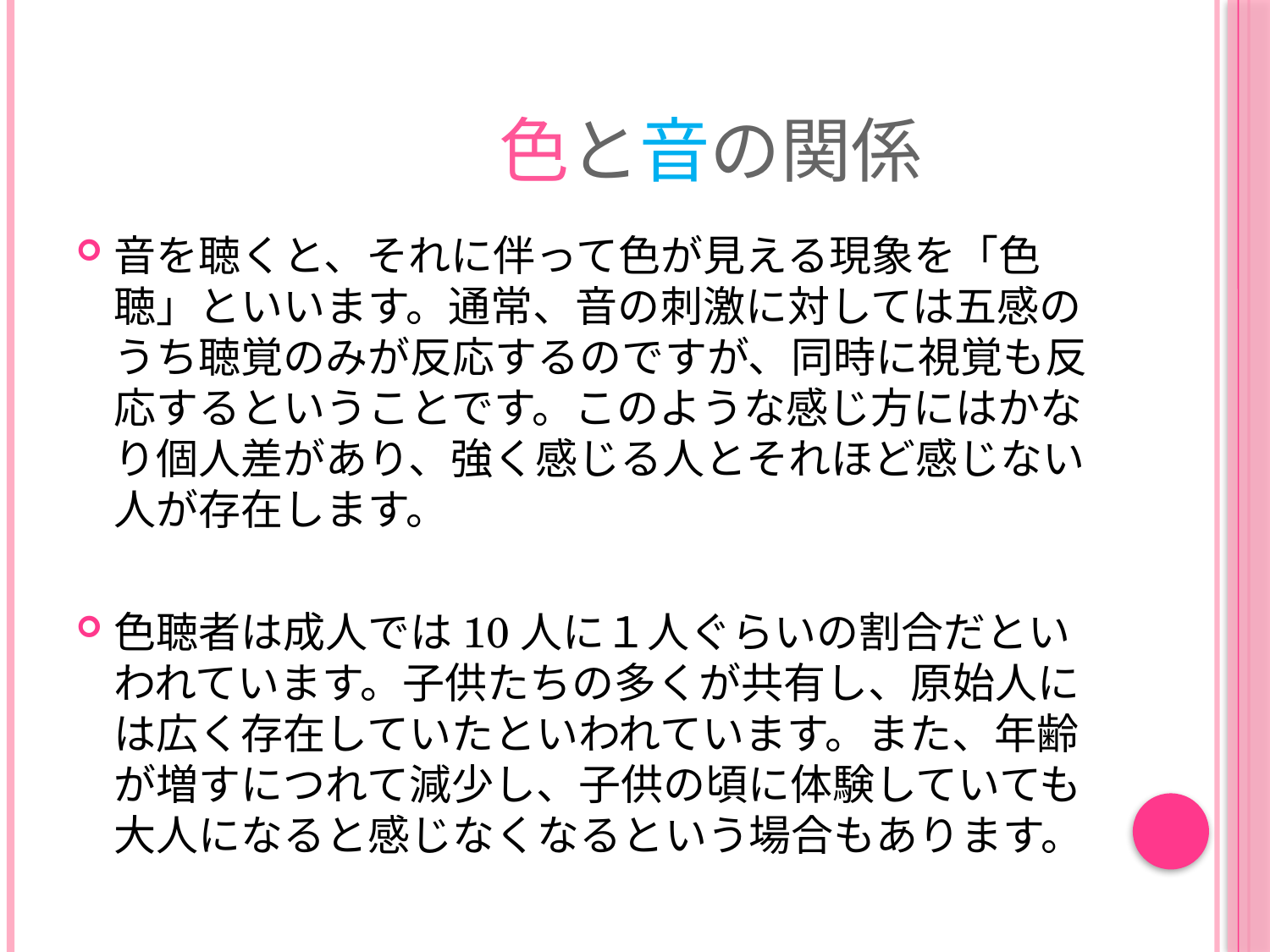

# 色と音の関係
音を聴くと、それに伴って色が見える現象を「色聴」といいます。通常、音の刺激に対しては五感のうち聴覚のみが反応するのですが、同時に視覚も反応するということです。このような感じ方にはかなり個人差があり、強く感じる人とそれほど感じない人が存在します。

色聴者は成人では10人に１人ぐらいの割合だといわれています。子供たちの多くが共有し、原始人には広く存在していたといわれています。また、年齢が増すにつれて減少し、子供の頃に体験していても大人になると感じなくなるという場合もあります。